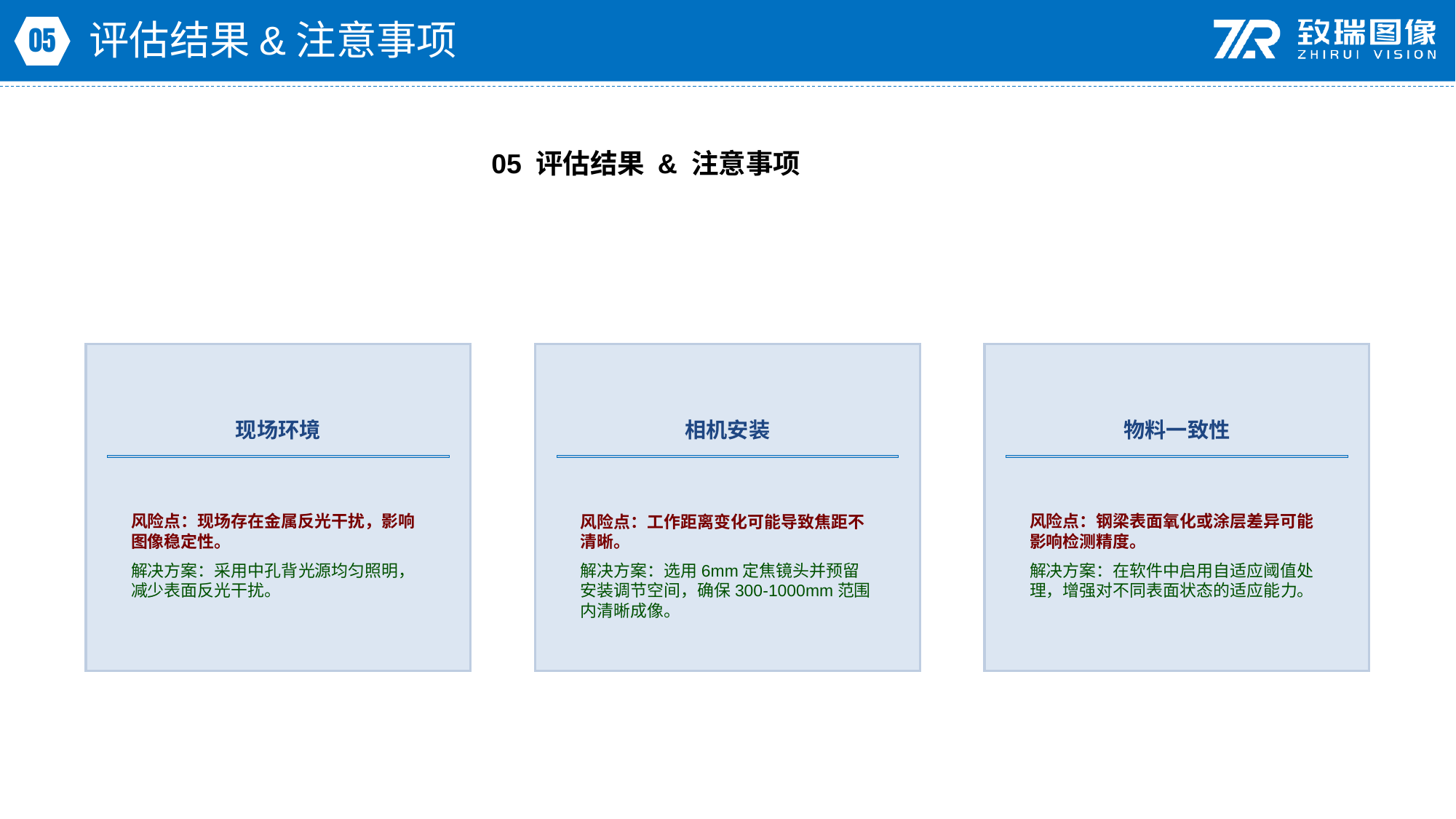

评估结果&注意事项
05

05 评估结果 & 注意事项

现场环境

相机安装

物料一致性

风险点：现场存在金属反光干扰，影响图像稳定性。
解决方案：采用中孔背光源均匀照明，减少表面反光干扰。

风险点：工作距离变化可能导致焦距不清晰。
解决方案：选用6mm定焦镜头并预留安装调节空间，确保300-1000mm范围内清晰成像。

风险点：钢梁表面氧化或涂层差异可能影响检测精度。
解决方案：在软件中启用自适应阈值处理，增强对不同表面状态的适应能力。